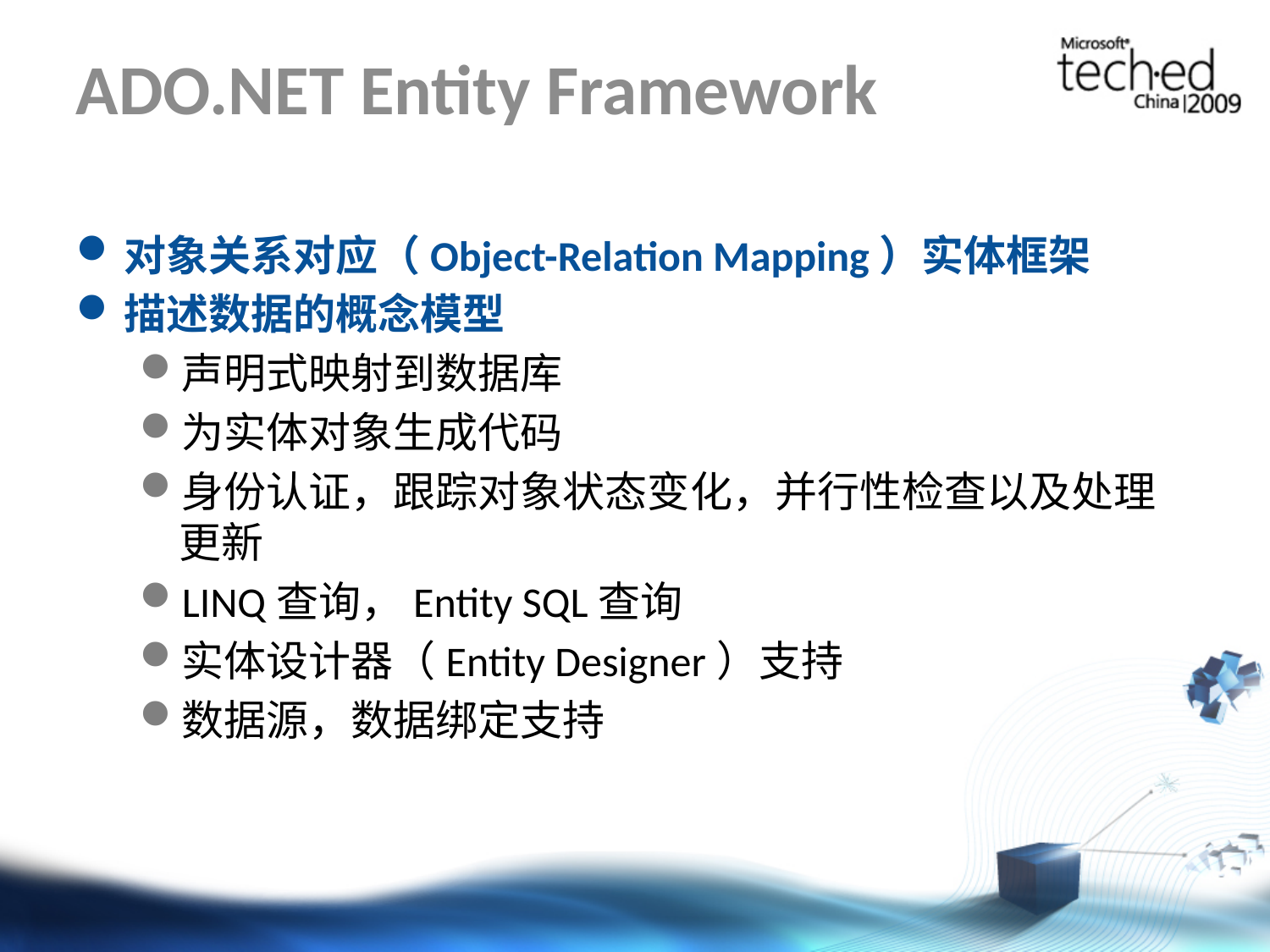

# ADO.NET Entity Framework
对象关系对应（Object-Relation Mapping）实体框架
描述数据的概念模型
声明式映射到数据库
为实体对象生成代码
身份认证，跟踪对象状态变化，并行性检查以及处理更新
LINQ查询，Entity SQL查询
实体设计器（Entity Designer）支持
数据源，数据绑定支持